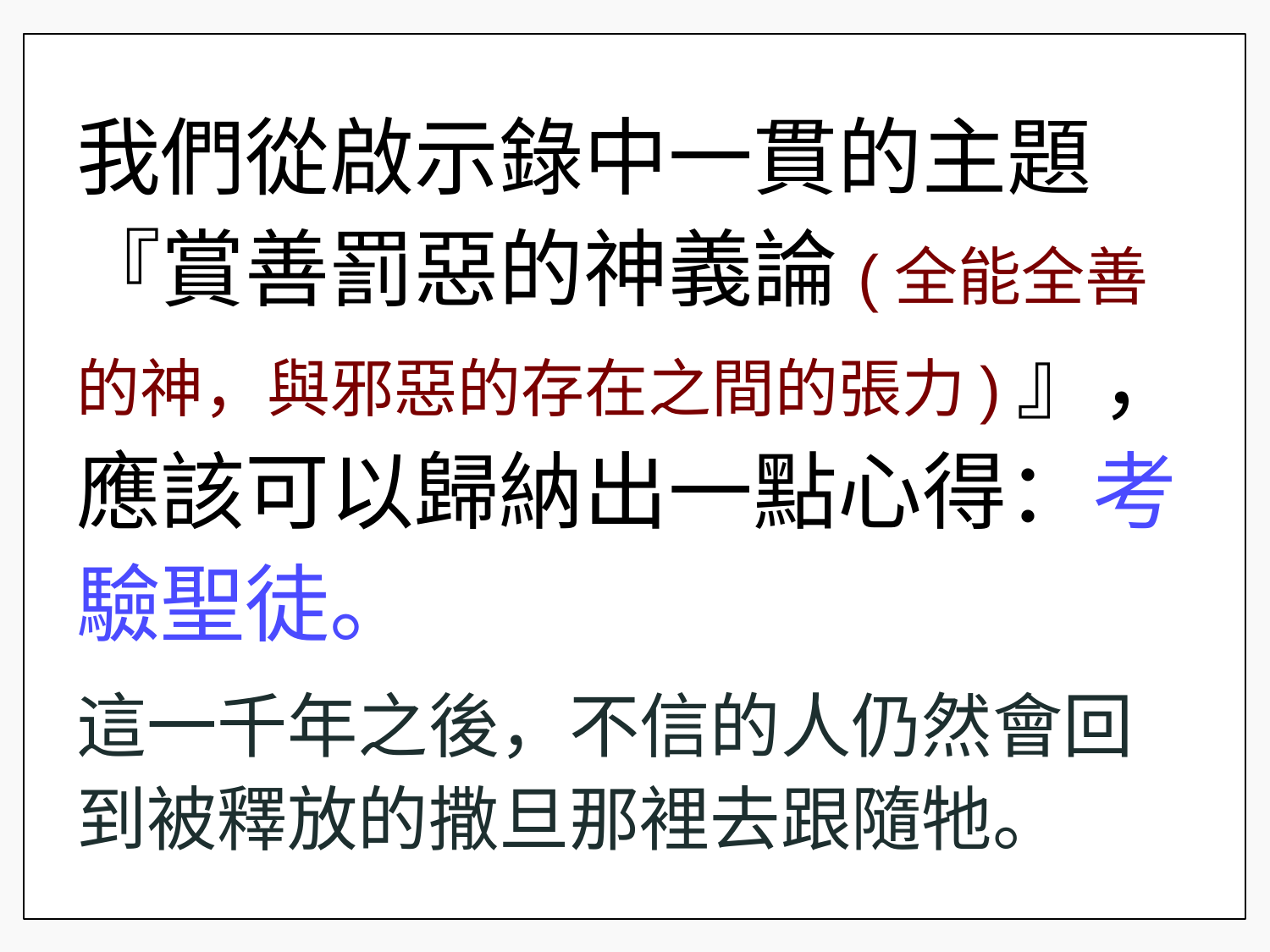

我們從啟示錄中一貫的主題『賞善罰惡的神義論(全能全善的神，與邪惡的存在之間的張力)』，應該可以歸納出一點心得：考驗聖徒。
這一千年之後，不信的人仍然會回到被釋放的撒旦那裡去跟隨牠。